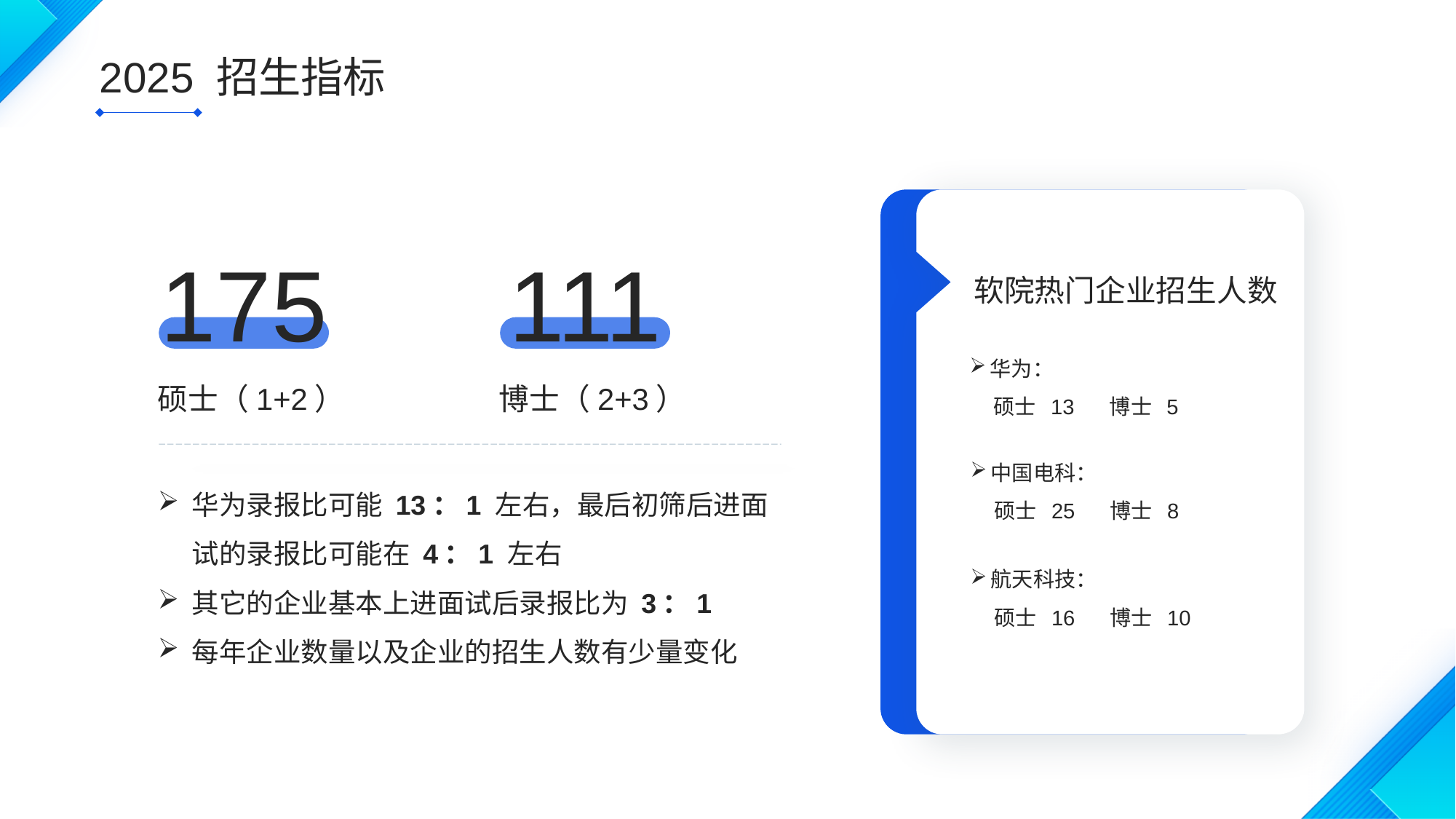

2025 招生指标

软院热门企业招生人数
华为：
    硕士  13     博士  5
175
111

硕士（1+2）
博士（2+3）
中国电科：
    硕士  25     博士  8
华为录报比可能 13：1 左右，最后初筛后进面试的录报比可能在 4：1 左右
其它的企业基本上进面试后录报比为 3：1
每年企业数量以及企业的招生人数有少量变化
航天科技：
    硕士  16     博士  10